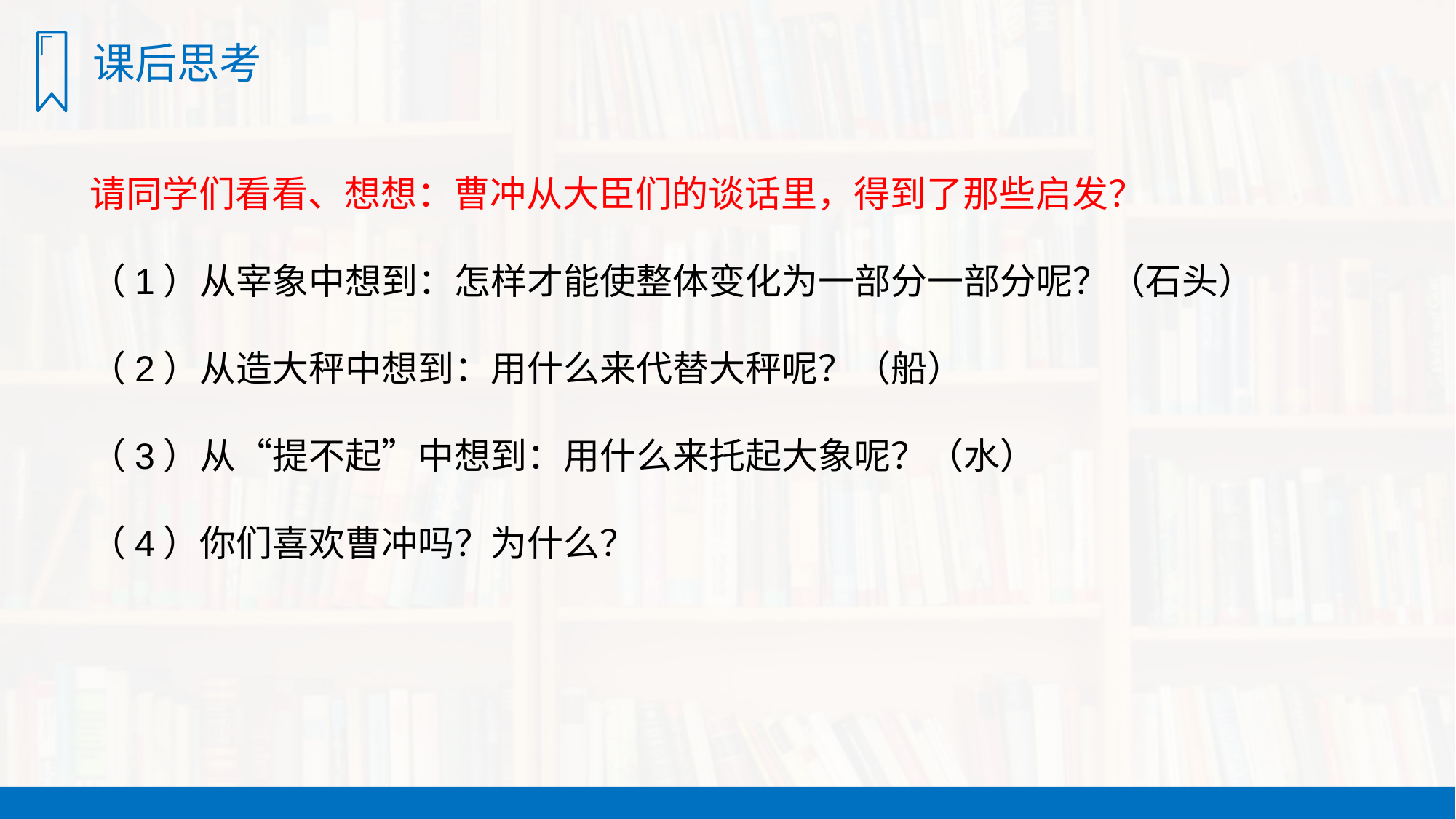

课后思考
请同学们看看、想想：曹冲从大臣们的谈话里，得到了那些启发？
（1）从宰象中想到：怎样才能使整体变化为一部分一部分呢？（石头）
（2）从造大秤中想到：用什么来代替大秤呢？（船）
（3）从“提不起”中想到：用什么来托起大象呢？（水）
（4）你们喜欢曹冲吗？为什么？